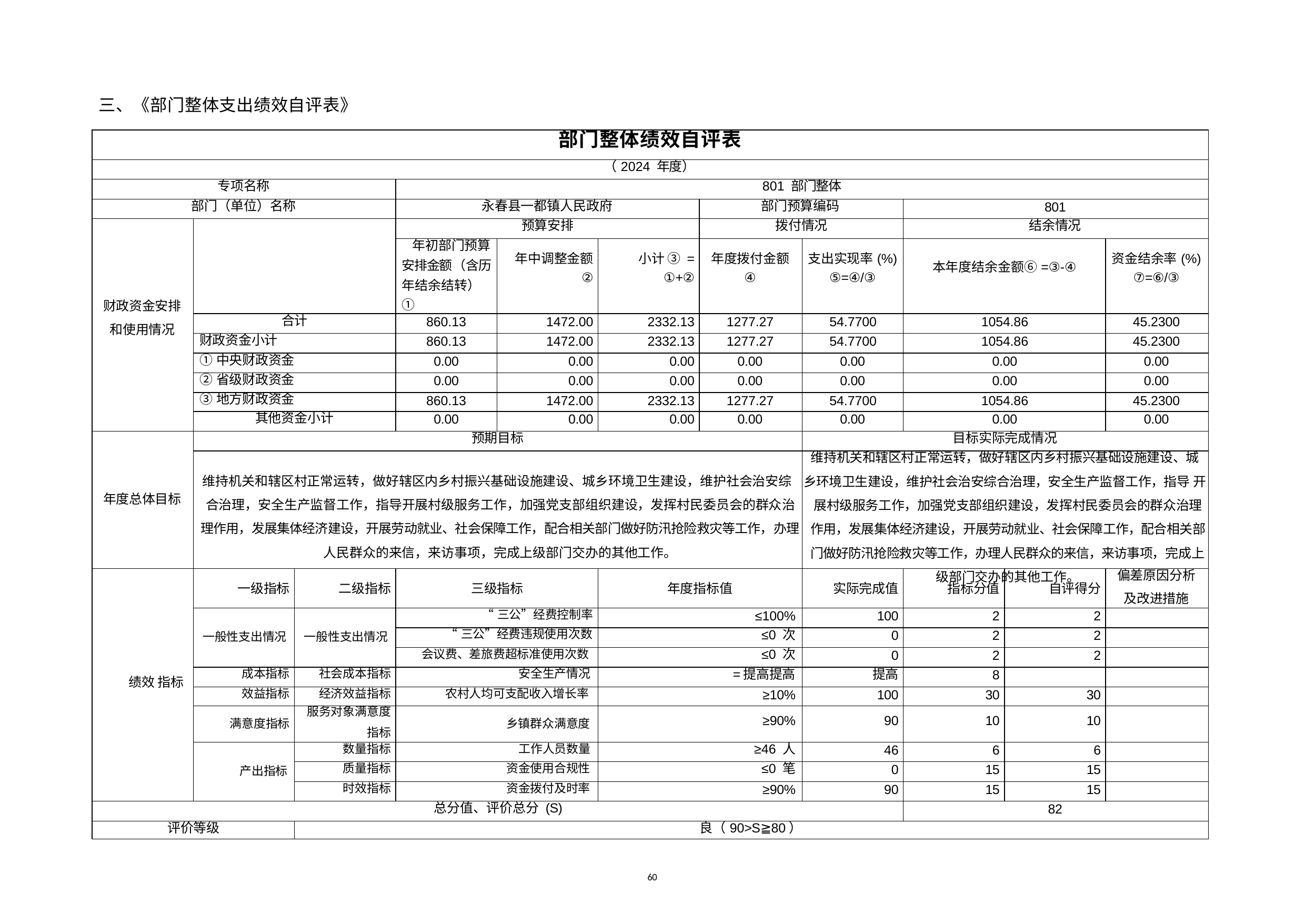

三、《部门整体支出绩效自评表》
| 部门整体绩效自评表 |  |  |  |  |  |  |  |  |  |  |
| --- | --- | --- | --- | --- | --- | --- | --- | --- | --- | --- |
| （2024 年度） |  |  |  |  |  |  |  |  |  |  |
| 专项名称 |  |  | 801 部门整体 |  |  |  |  |  |  |  |
| 部门（单位）名称 |  |  | 永春县一都镇人民政府 |  |  | 部门预算编码 |  | 801 |  |  |
| 财政资金安排和使用情况 |  |  | 预算安排 |  |  | 拨付情况 |  | 结余情况 |  |  |
|  |  |  | 年初部门预算 安排金额（含历年结余结转）① | 年中调整金额 ② | 小计 ③ = ①+② | 年度拨付金额 ④ | 支出实现率(%) ⑤=④/③ | 本年度结余金额⑥=③-④ |  | 资金结余率(%) ⑦=⑥/③ |
|  | 合计 |  | 860.13 | 1472.00 | 2332.13 | 1277.27 | 54.7700 | 1054.86 |  | 45.2300 |
|  | 财政资金小计 |  | 860.13 | 1472.00 | 2332.13 | 1277.27 | 54.7700 | 1054.86 |  | 45.2300 |
|  | ①中央财政资金 |  | 0.00 | 0.00 | 0.00 | 0.00 | 0.00 | 0.00 |  | 0.00 |
|  | ②省级财政资金 |  | 0.00 | 0.00 | 0.00 | 0.00 | 0.00 | 0.00 |  | 0.00 |
|  | ③地方财政资金 |  | 860.13 | 1472.00 | 2332.13 | 1277.27 | 54.7700 | 1054.86 |  | 45.2300 |
|  | 其他资金小计 |  | 0.00 | 0.00 | 0.00 | 0.00 | 0.00 | 0.00 |  | 0.00 |
| 年度总体目标 | 预期目标 |  |  |  |  |  | 目标实际完成情况 |  |  |  |
|  | 维持机关和辖区村正常运转，做好辖区内乡村振兴基础设施建设、城乡环境卫生建设，维护社会治安综 合治理，安全生产监督工作，指导开展村级服务工作，加强党支部组织建设，发挥村民委员会的群众治理作用，发展集体经济建设，开展劳动就业、社会保障工作，配合相关部门做好防汛抢险救灾等工作，办理人民群众的来信，来访事项，完成上级部门交办的其他工作。 |  |  |  |  |  | 维持机关和辖区村正常运转，做好辖区内乡村振兴基础设施建设、城 乡环境卫生建设，维护社会治安综合治理，安全生产监督工作，指导 开展村级服务工作，加强党支部组织建设，发挥村民委员会的群众治理作用，发展集体经济建设，开展劳动就业、社会保障工作，配合相关部门做好防汛抢险救灾等工作，办理人民群众的来信，来访事项，完成上级部门交办的其他工作。 |  |  |  |
| 绩效 指标 | 一级指标 | 二级指标 | 三级指标 |  | 年度指标值 |  | 实际完成值 | 指标分值 | 自评得分 | 偏差原因分析 及改进措施 |
|  | 一般性支出情况 | 一般性支出情况 | “三公”经费控制率 |  | ≤100% |  | 100 | 2 | 2 |  |
|  |  |  | “三公”经费违规使用次数 |  | ≤0 次 |  | 0 | 2 | 2 |  |
|  |  |  | 会议费、差旅费超标准使用次数 |  | ≤0 次 |  | 0 | 2 | 2 |  |
|  | 成本指标 | 社会成本指标 | 安全生产情况 |  | =提高提高 |  | 提高 | 8 |  |  |
|  | 效益指标 | 经济效益指标 | 农村人均可支配收入增长率 |  | ≥10% |  | 100 | 30 | 30 |  |
|  | 满意度指标 | 服务对象满意度 指标 | 乡镇群众满意度 |  | ≥90% |  | 90 | 10 | 10 |  |
|  | 产出指标 | 数量指标 | 工作人员数量 |  | ≥46 人 |  | 46 | 6 | 6 |  |
|  |  | 质量指标 | 资金使用合规性 |  | ≤0 笔 |  | 0 | 15 | 15 |  |
|  |  | 时效指标 | 资金拨付及时率 |  | ≥90% |  | 90 | 15 | 15 |  |
| 总分值、评价总分 (S) |  |  |  |  |  |  |  | 82 |  |  |
| 评价等级 |  | 良（90>S≧80） |  |  |  |  |  |  |  |  |
60